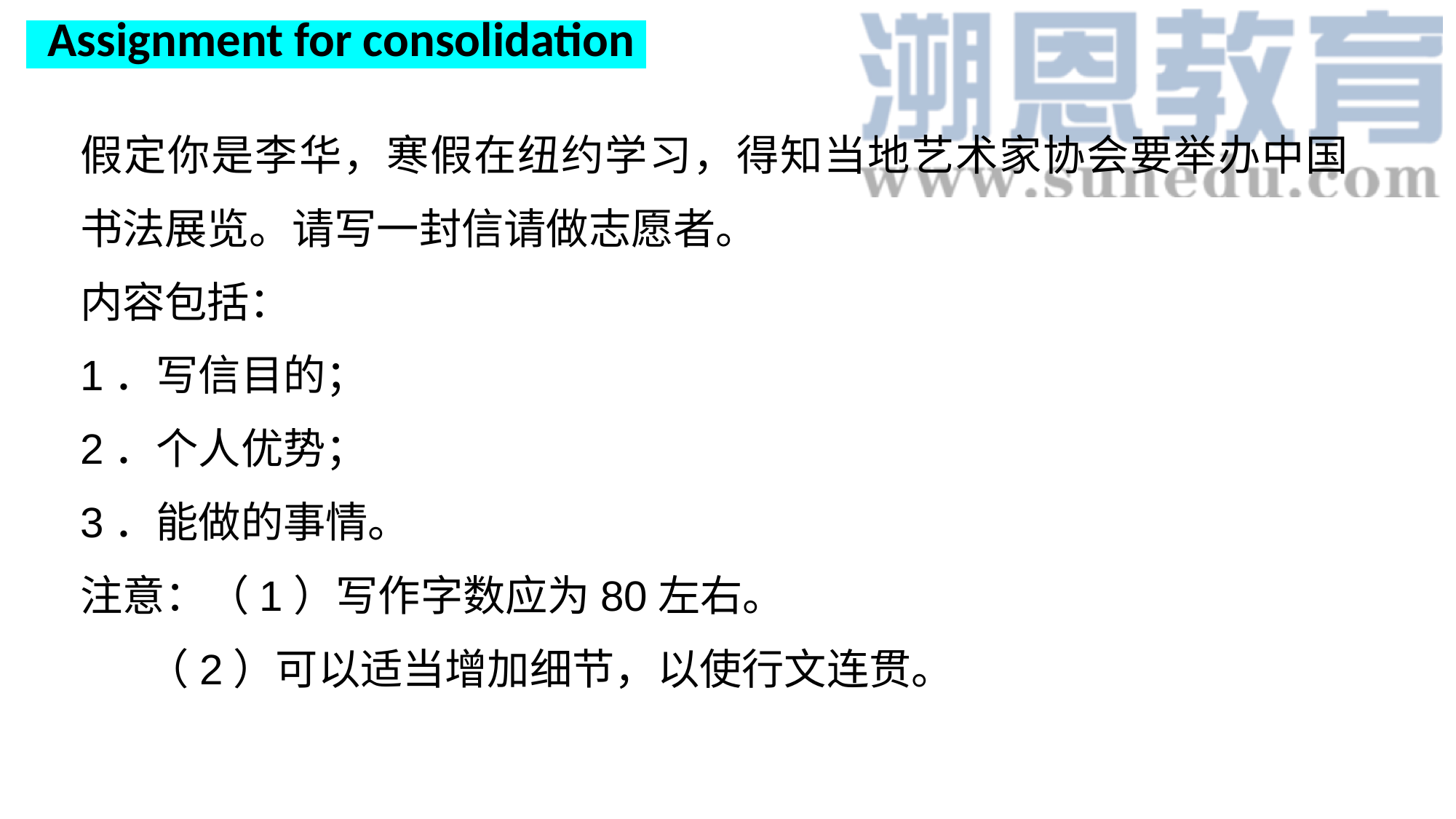

Assignment for consolidation
假定你是李华，寒假在纽约学习，得知当地艺术家协会要举办中国书法展览。请写一封信请做志愿者。
内容包括：
1．写信目的；
2．个人优势；
3．能做的事情。
注意：（1）写作字数应为80左右。
      （2）可以适当增加细节，以使行文连贯。